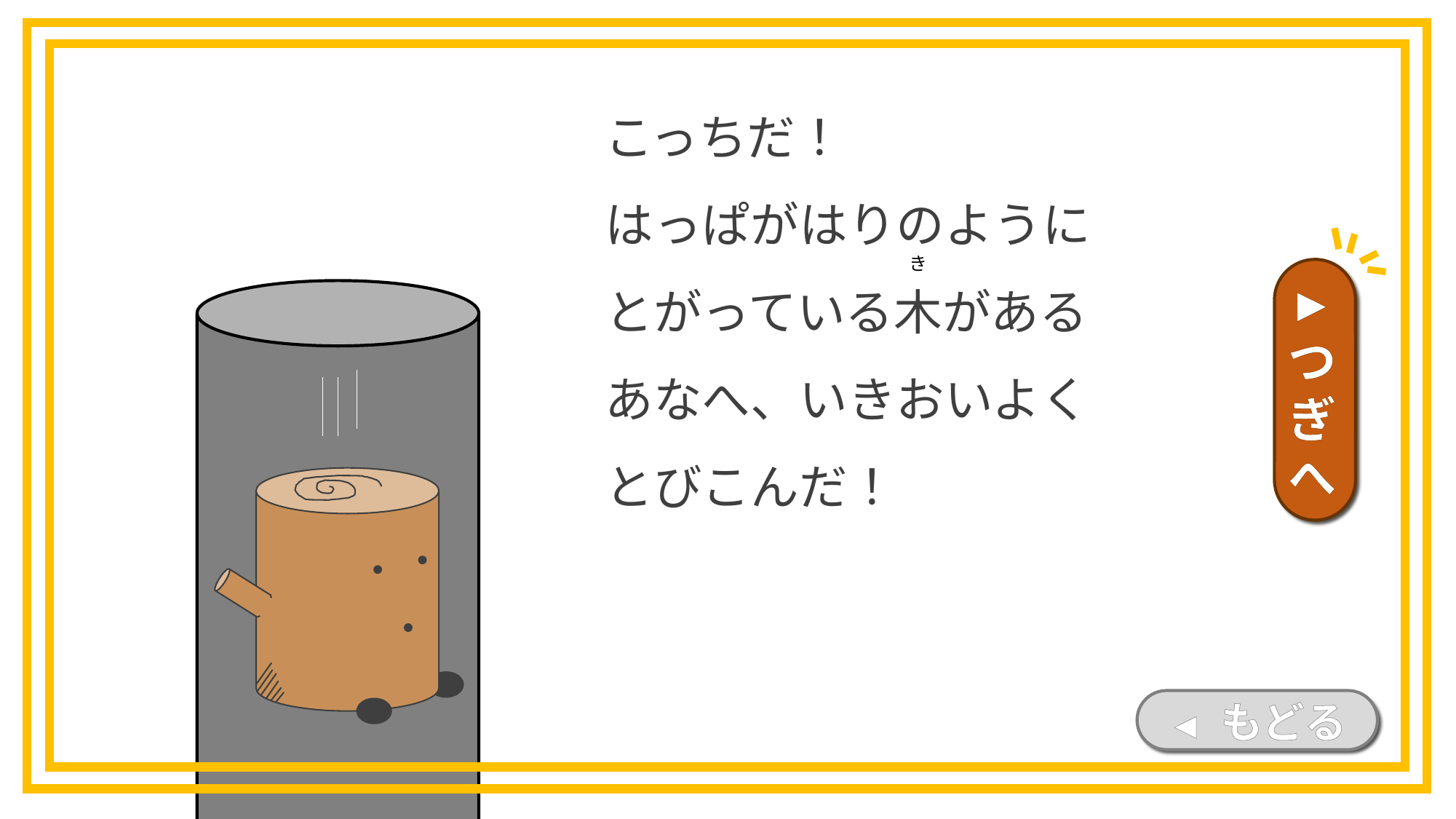

こっちだ！
はっぱがはりのように
とがっている木がある
あなへ、いきおいよく
とびこんだ！
き
►つぎへ

◄ もどる